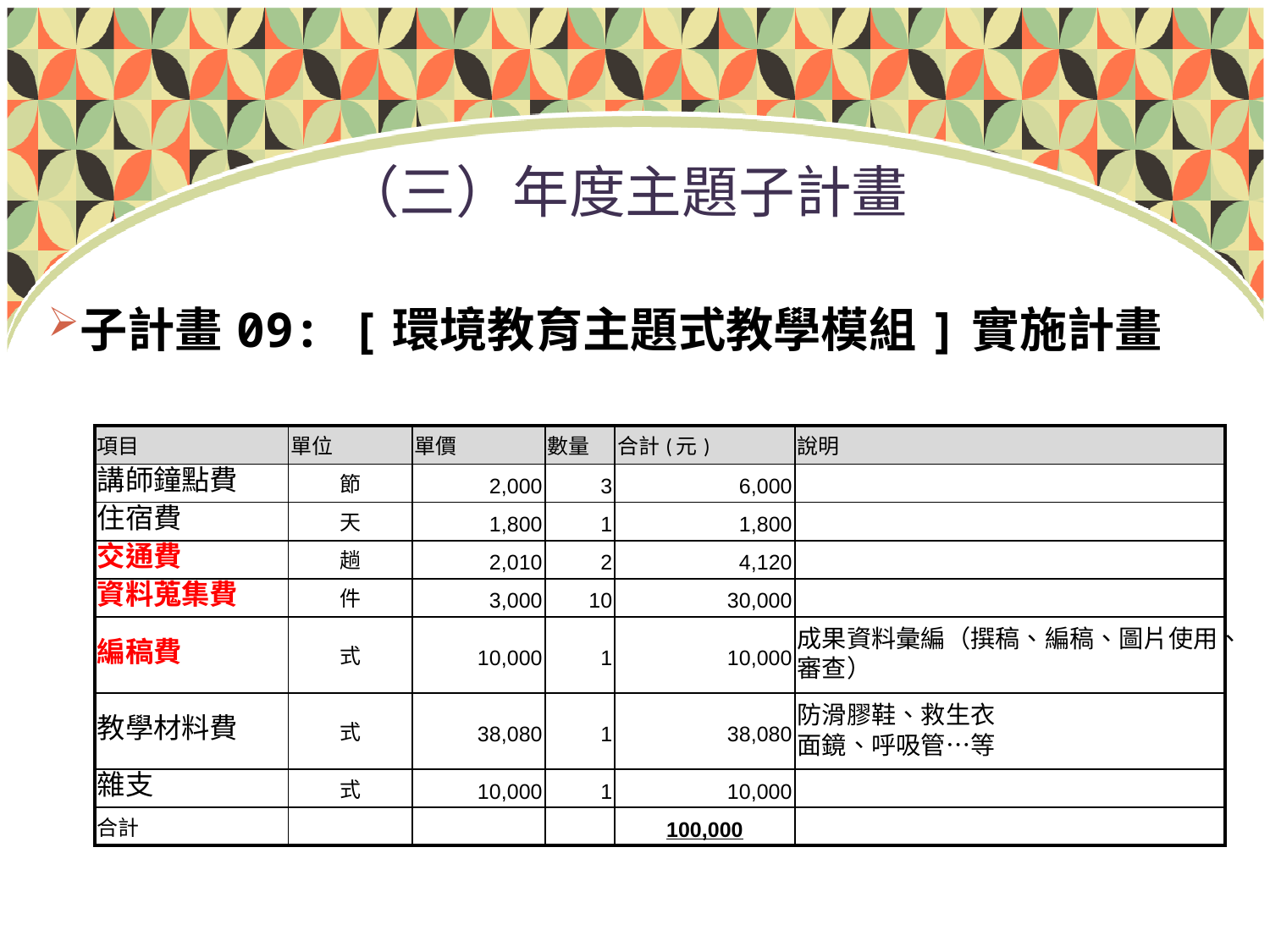

# （三）年度主題子計畫
子計畫09: [環境教育主題式教學模組]實施計畫

| 項目 | 單位 | 單價 | 數量 | 合計(元) | 說明 |
| --- | --- | --- | --- | --- | --- |
| 講師鐘點費 | 節 | 2,000 | 3 | 6,000 |  |
| 住宿費 | 天 | 1,800 | 1 | 1,800 |  |
| 交通費 | 趟 | 2,010 | 2 | 4,120 |  |
| 資料蒐集費 | 件 | 3,000 | 10 | 30,000 |  |
| 編稿費 | 式 | 10,000 | 1 | 10,000 | 成果資料彙編（撰稿、編稿、圖片使用、審查） |
| 教學材料費 | 式 | 38,080 | 1 | 38,080 | 防滑膠鞋、救生衣 面鏡、呼吸管…等 |
| 雜支 | 式 | 10,000 | 1 | 10,000 |  |
| 合計 |  |  |  | 100,000 |  |